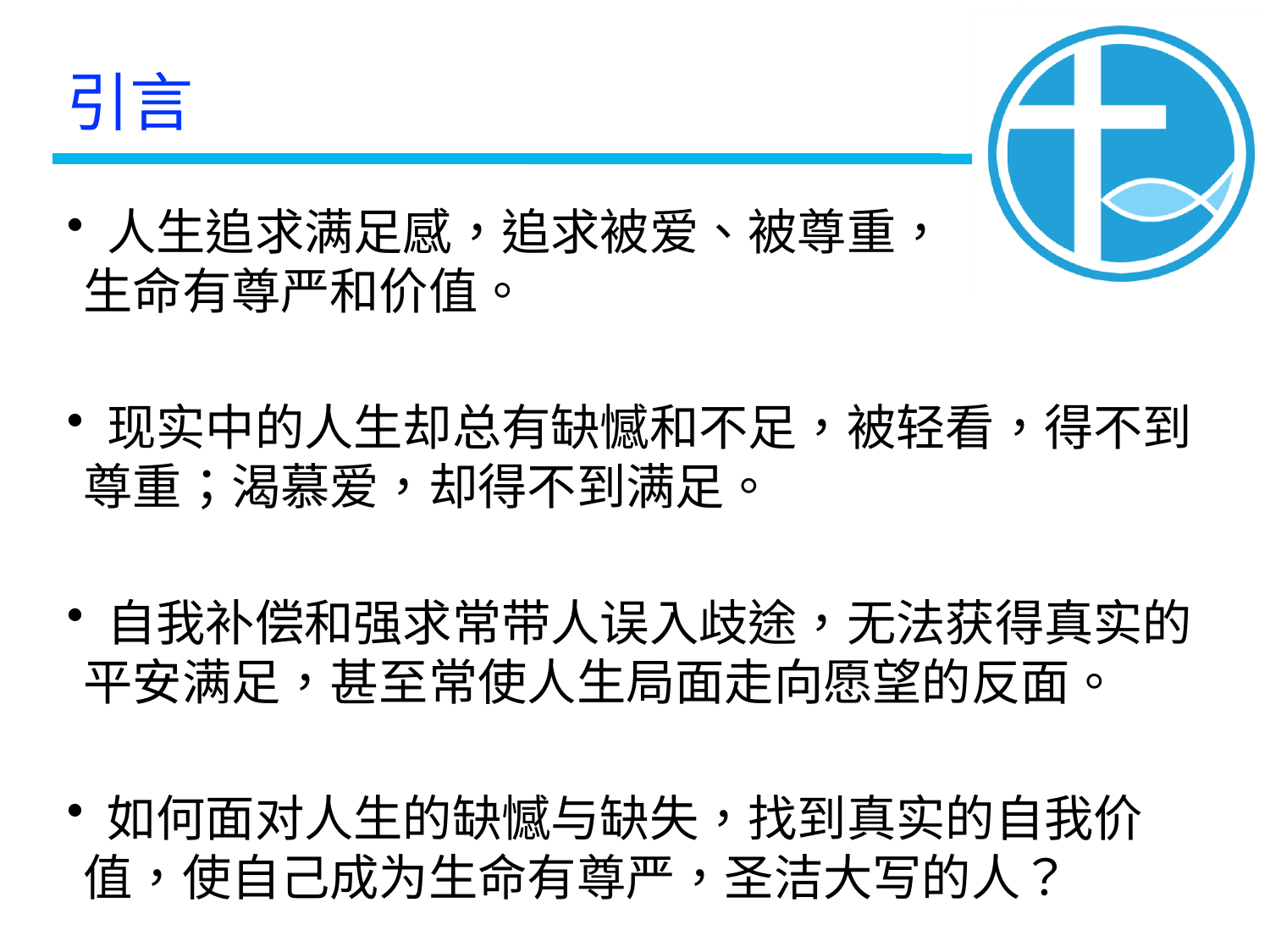

引言
 人生追求满足感，追求被爱、被尊重，
生命有尊严和价值。

 现实中的人生却总有缺憾和不足，被轻看，得不到尊重；渴慕爱，却得不到满足。

 自我补偿和强求常带人误入歧途，无法获得真实的平安满足，甚至常使人生局面走向愿望的反面。

 如何面对人生的缺憾与缺失，找到真实的自我价值，使自己成为生命有尊严，圣洁大写的人？